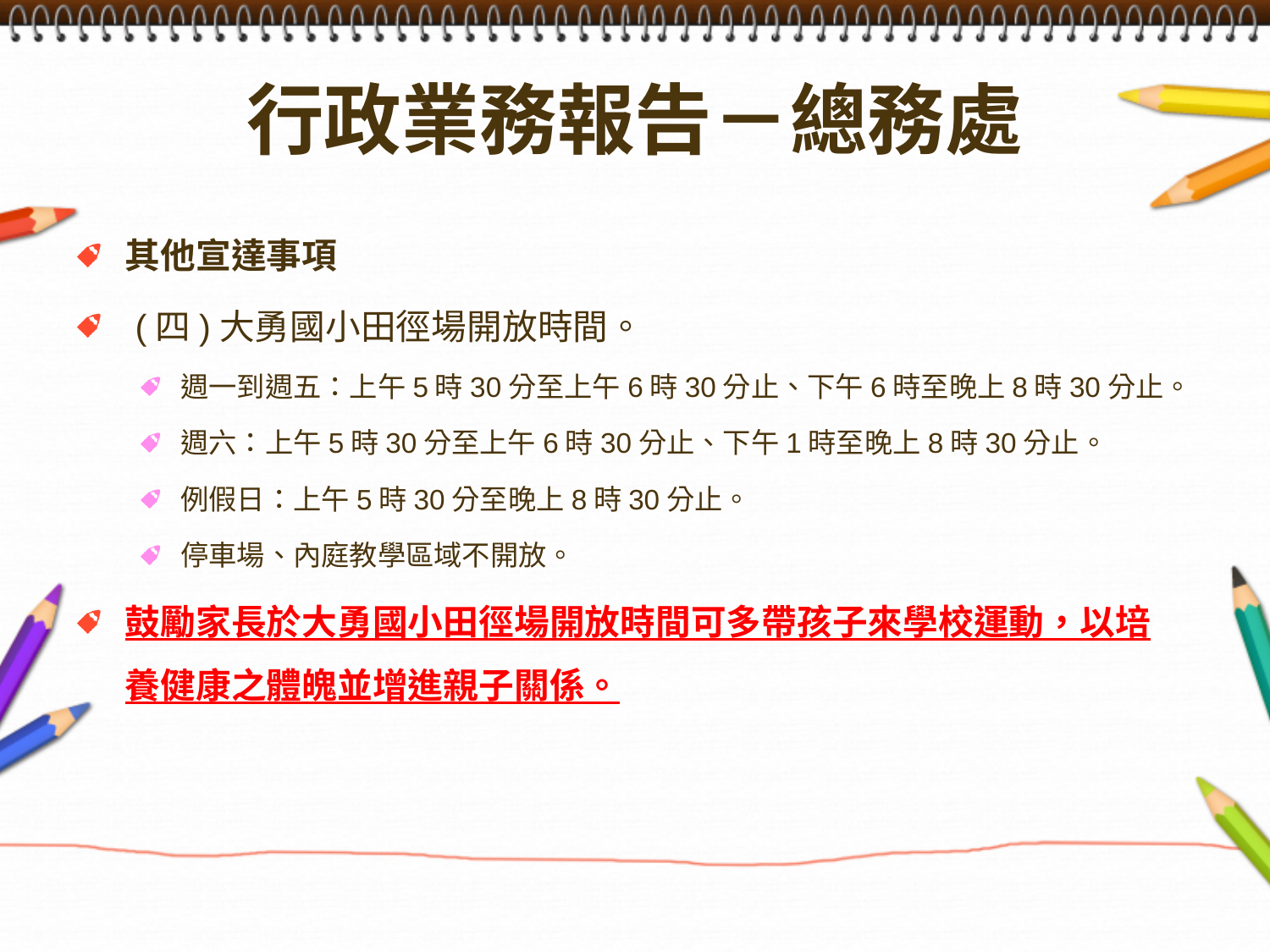

# 行政業務報告－總務處
其他宣達事項
 (四)大勇國小田徑場開放時間。
週一到週五：上午5時30分至上午6時30分止、下午6時至晚上8時30分止。
週六：上午5時30分至上午6時30分止、下午1時至晚上8時30分止。
例假日：上午5時30分至晚上8時30分止。
停車場、內庭教學區域不開放。
鼓勵家長於大勇國小田徑場開放時間可多帶孩子來學校運動，以培養健康之體魄並增進親子關係。